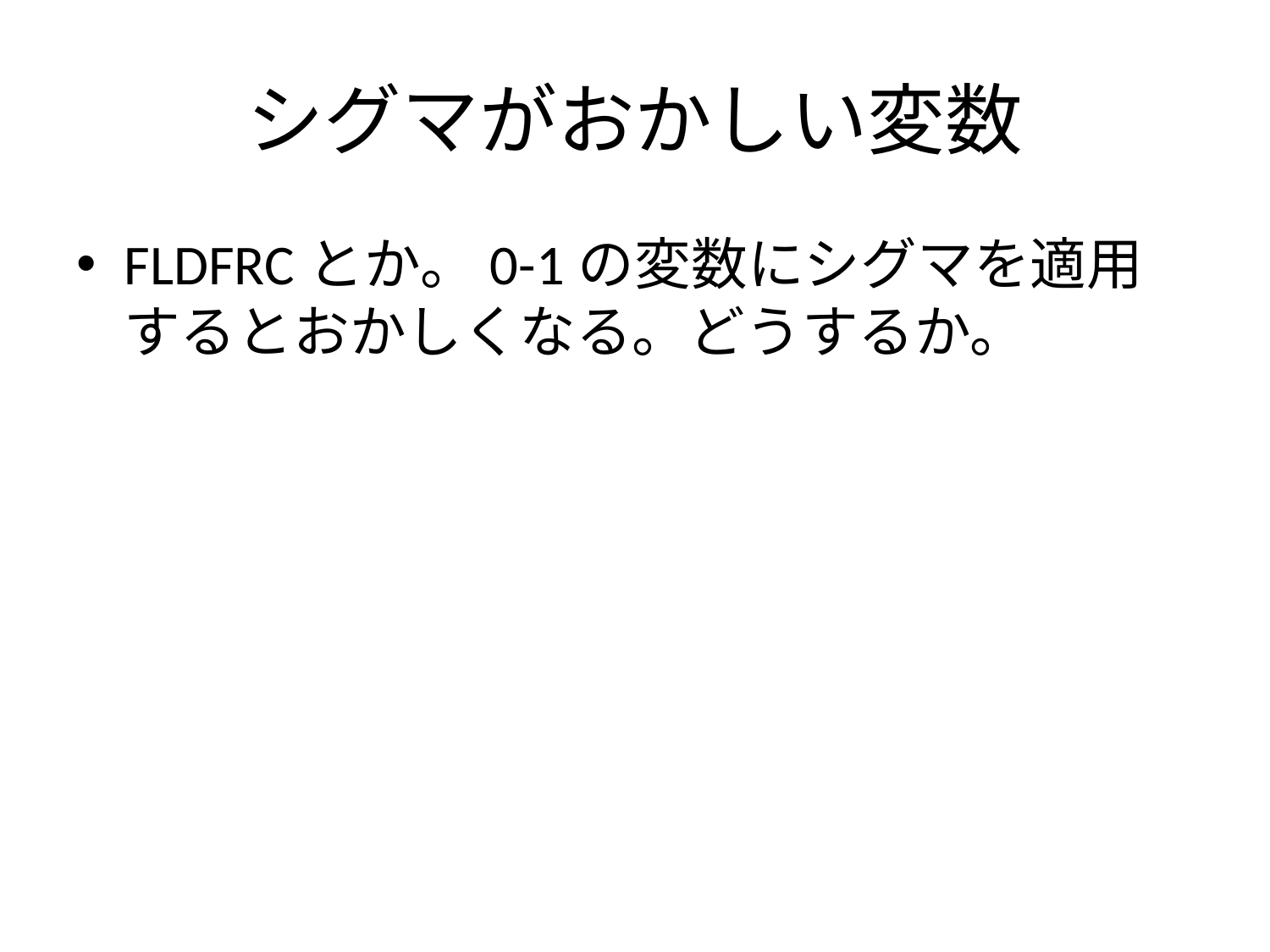

# シグマがおかしい変数
FLDFRCとか。0-1の変数にシグマを適用するとおかしくなる。どうするか。